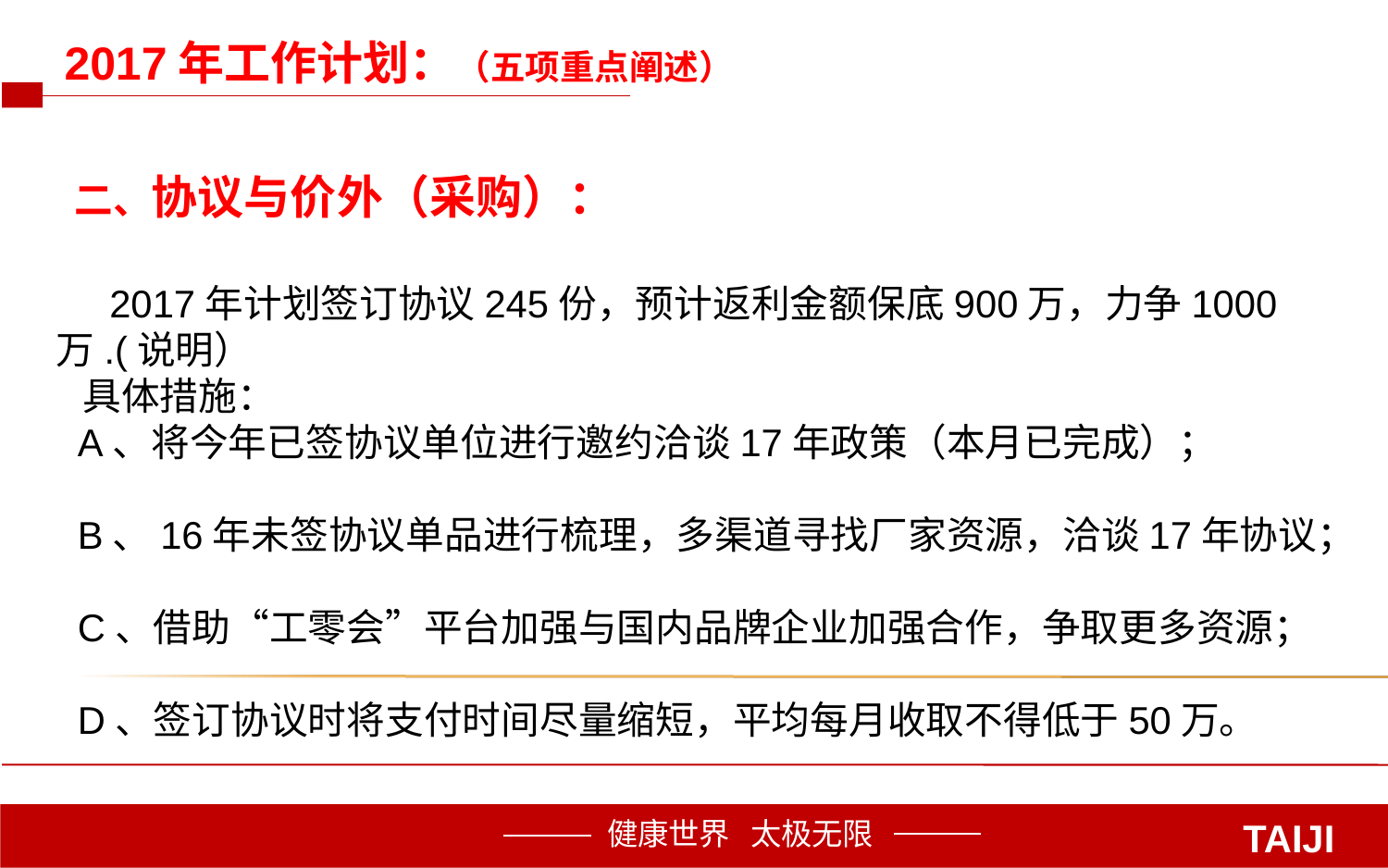

2017年工作计划：（五项重点阐述）

 二、协议与价外（采购）：

     2017年计划签订协议245份，预计返利金额保底900万，力争1000万.(说明）
  具体措施：
  A、将今年已签协议单位进行邀约洽谈17年政策（本月已完成）；

  B、16年未签协议单品进行梳理，多渠道寻找厂家资源，洽谈17年协议；

  C、借助“工零会”平台加强与国内品牌企业加强合作，争取更多资源；

  D、签订协议时将支付时间尽量缩短，平均每月收取不得低于50万。

TAIJI
健康世界   太极无限
健康世界   太极无限